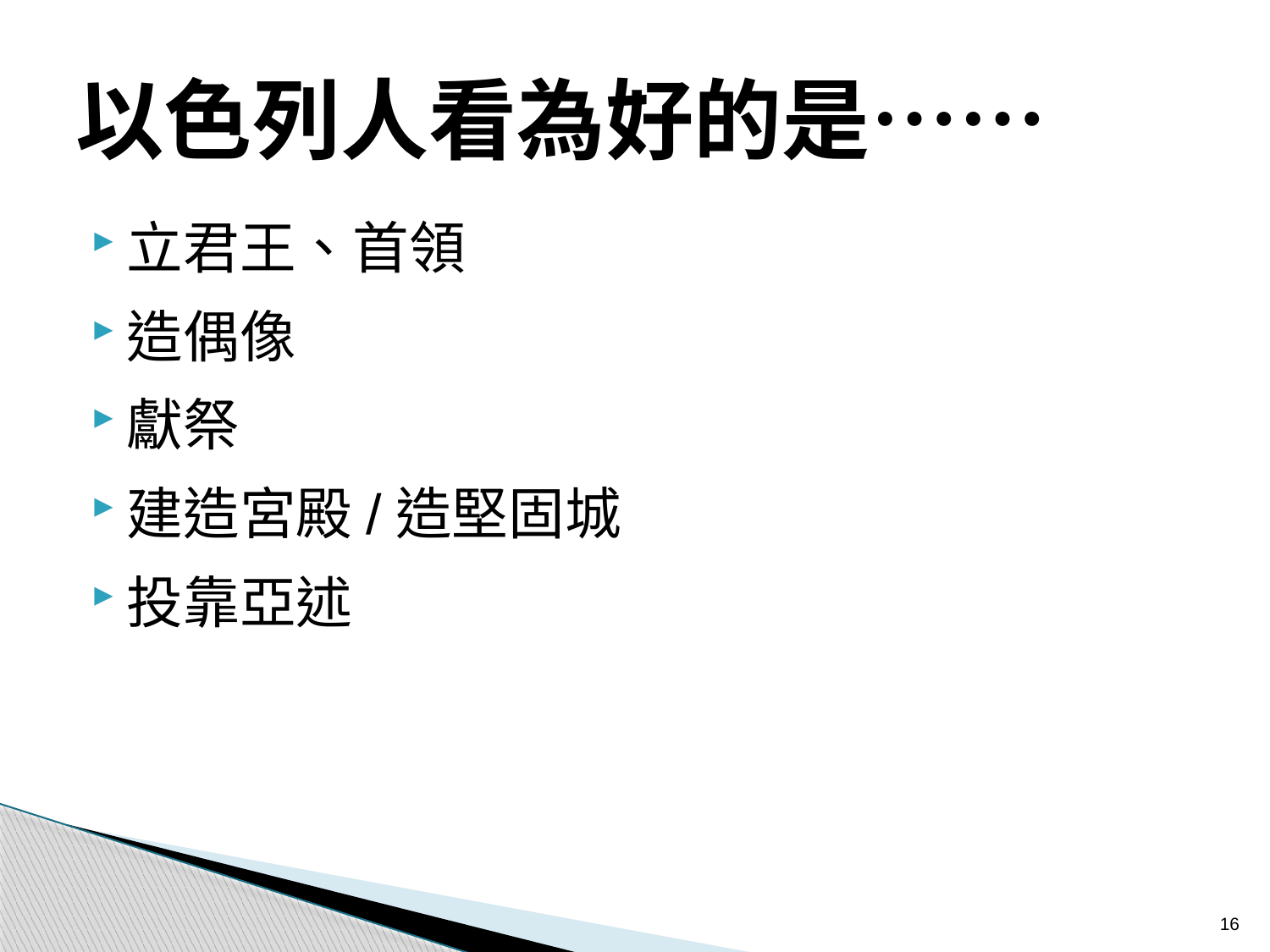

# 以色列人看為好的是……
立君王、首領
造偶像
獻祭
建造宮殿/造堅固城
投靠亞述

16